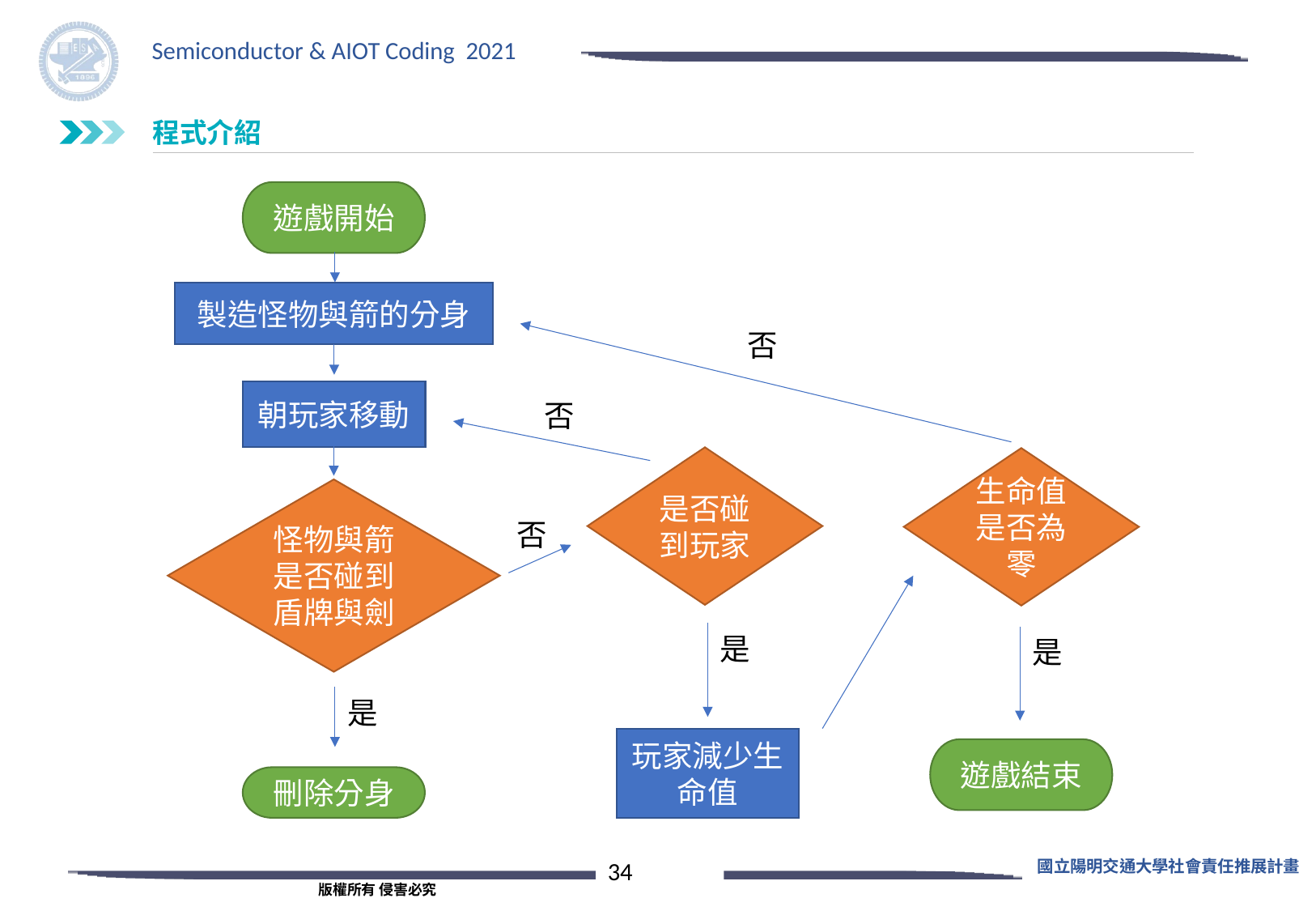

程式介紹

遊戲開始
製造怪物與箭的分身
否
朝玩家移動
否
是否碰到玩家
生命值是否為零
怪物與箭是否碰到盾牌與劍
否
是
是
是
玩家減少生命值
遊戲結束
刪除分身